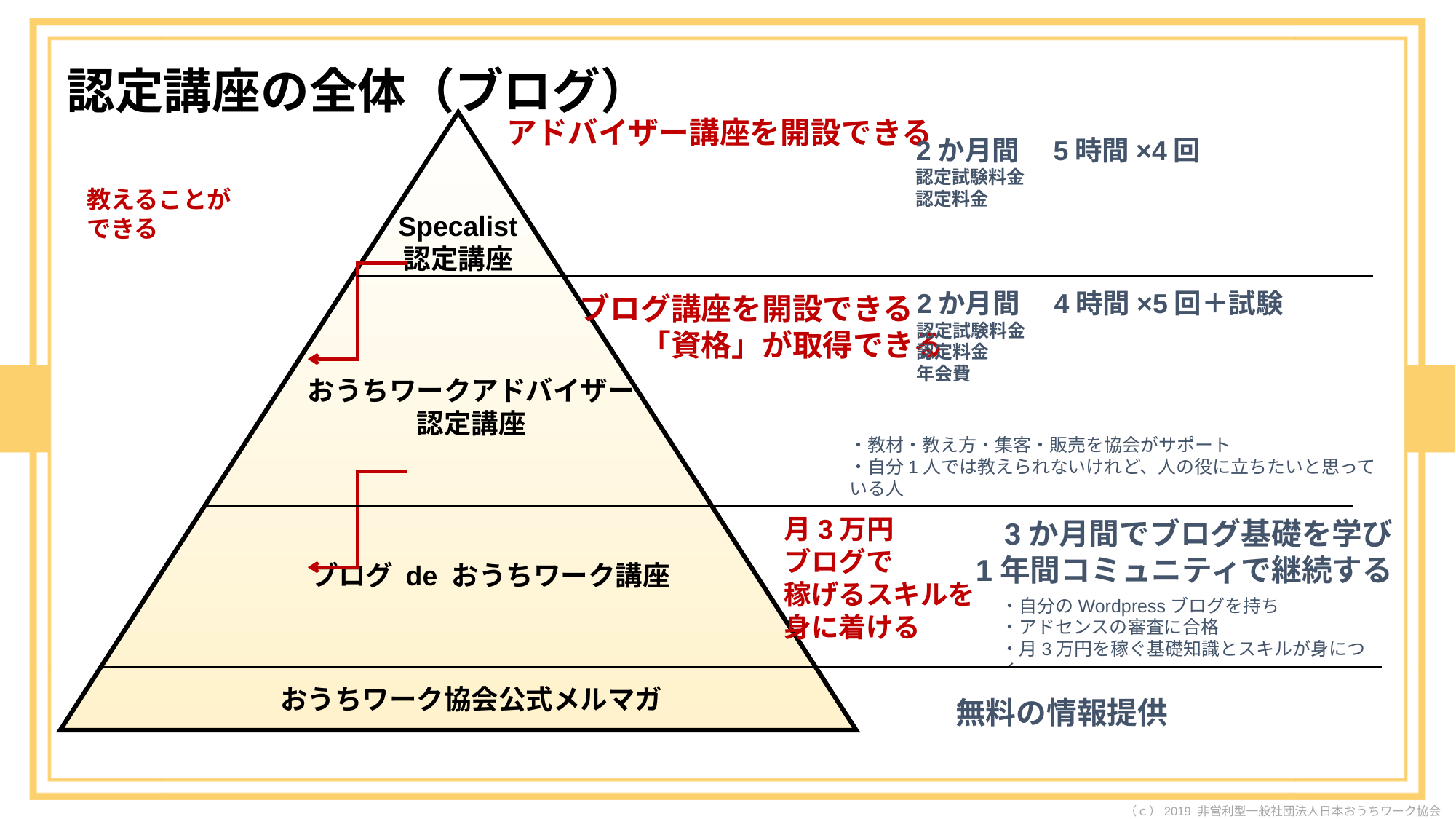

認定講座の全体（ブログ）
アドバイザー講座を開設できる

2か月間　5時間×4回
認定試験料金
認定料金
教えることが
できる
Specalist
認定講座
2か月間　4時間×5回＋試験
認定試験料金
認定料金
年会費
ブログ講座を開設できる
　　「資格」が取得できる
おうちワークアドバイザー
認定講座
・教材・教え方・集客・販売を協会がサポート
・自分1人では教えられないけれど、人の役に立ちたいと思っている人
月3万円
ブログで
稼げるスキルを
身に着ける
3か月間でブログ基礎を学び
1年間コミュニティで継続する
ブログ de おうちワーク講座
・自分のWordpressブログを持ち
・アドセンスの審査に合格
・月3万円を稼ぐ基礎知識とスキルが身につく

おうちワーク協会公式メルマガ
無料の情報提供